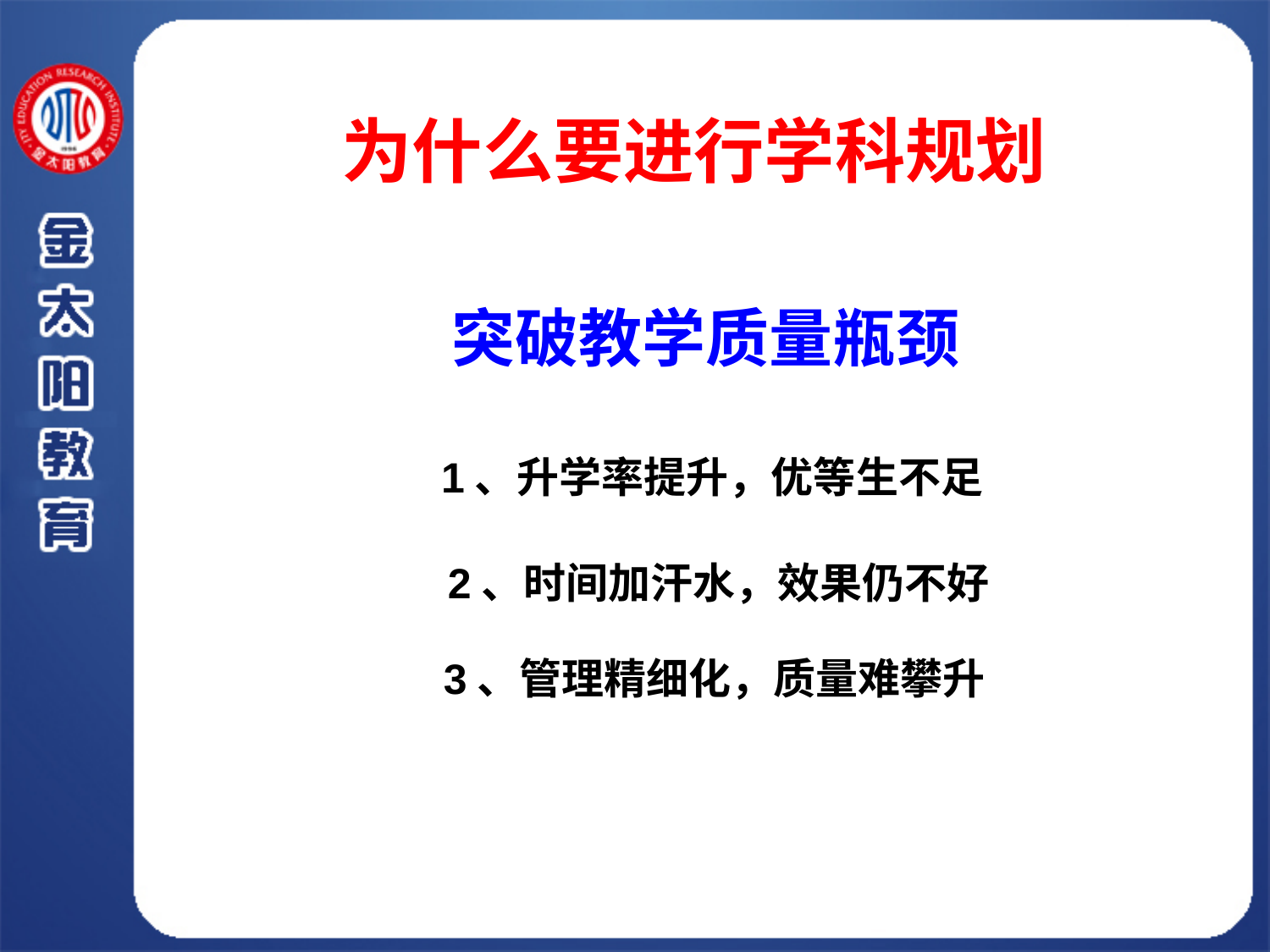

为什么要进行学科规划
突破教学质量瓶颈
1、升学率提升，优等生不足
2、时间加汗水，效果仍不好
3、管理精细化，质量难攀升